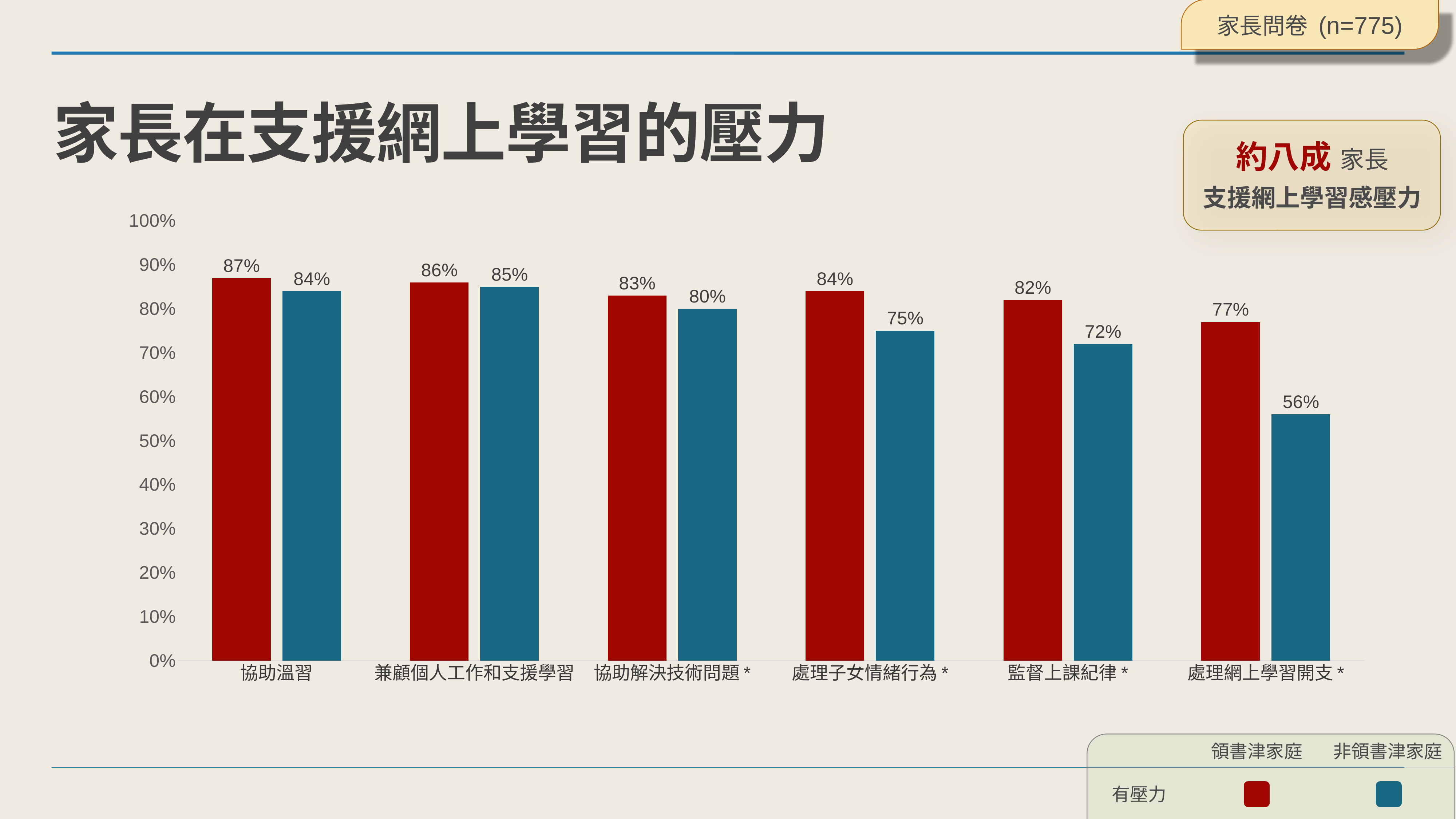

家長問卷 (n=775)

# 家長在支援網上學習的壓力

約八成 家長
支援網上學習感壓力

### Chart

| Category | 領書津家庭 | 非領書津家庭 |
|---|---|---|
| 協助溫習 | 0.87 | 0.84 |
| 兼顧個人工作和支援學習 | 0.86 | 0.85 |
| 協助解決技術問題* | 0.83 | 0.8 |
| 處理子女情緒行為* | 0.84 | 0.75 |
| 監督上課紀律* | 0.82 | 0.72 |
| 處理網上學習開支* | 0.77 | 0.56 |
|  | 領書津家庭 | 非領書津家庭 |
| --- | --- | --- |
| 有壓力 |  |  |